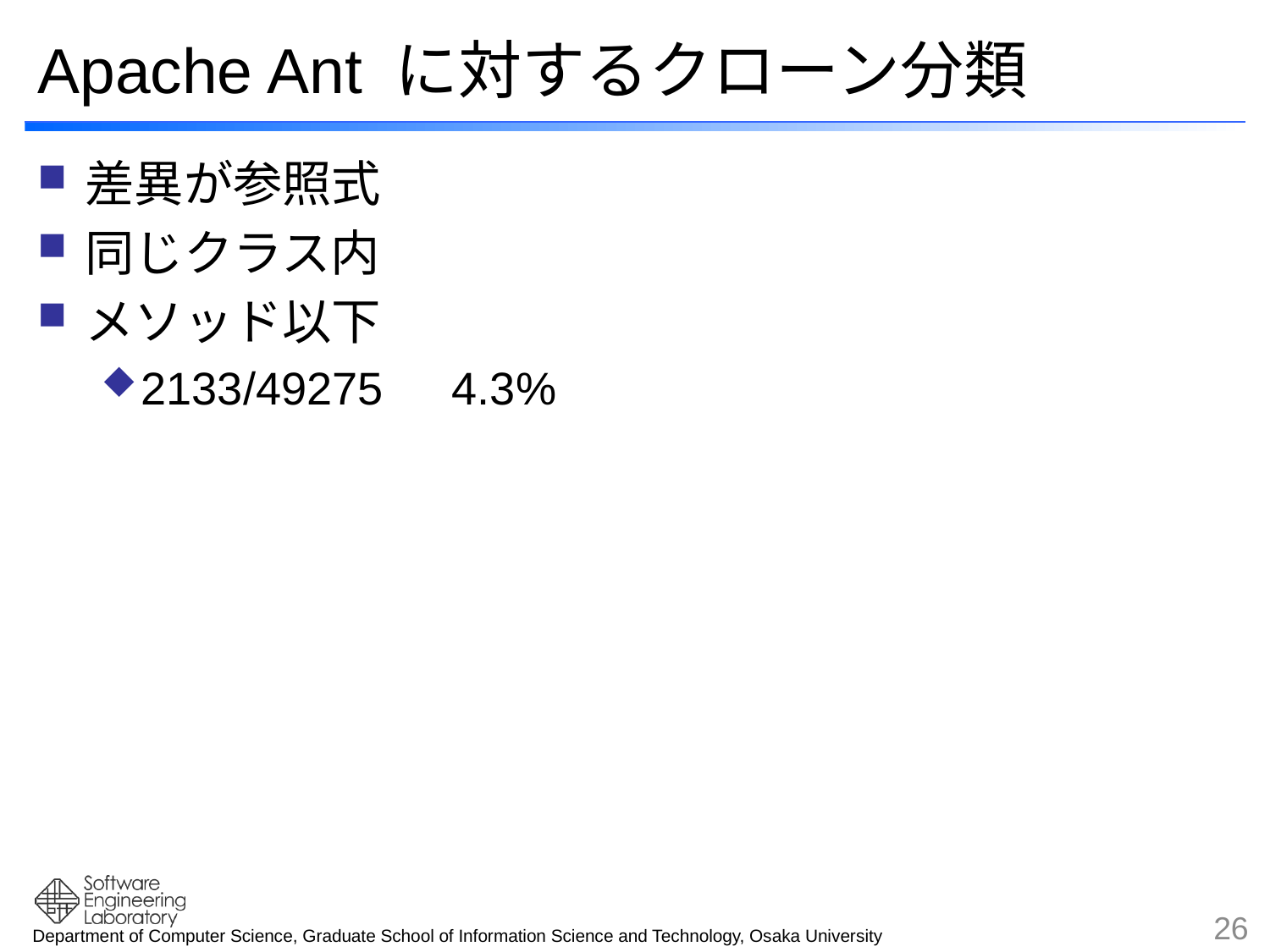

# Apache Ant に対するクローン分類
差異が参照式
同じクラス内
メソッド以下
2133/49275　4.3%
26